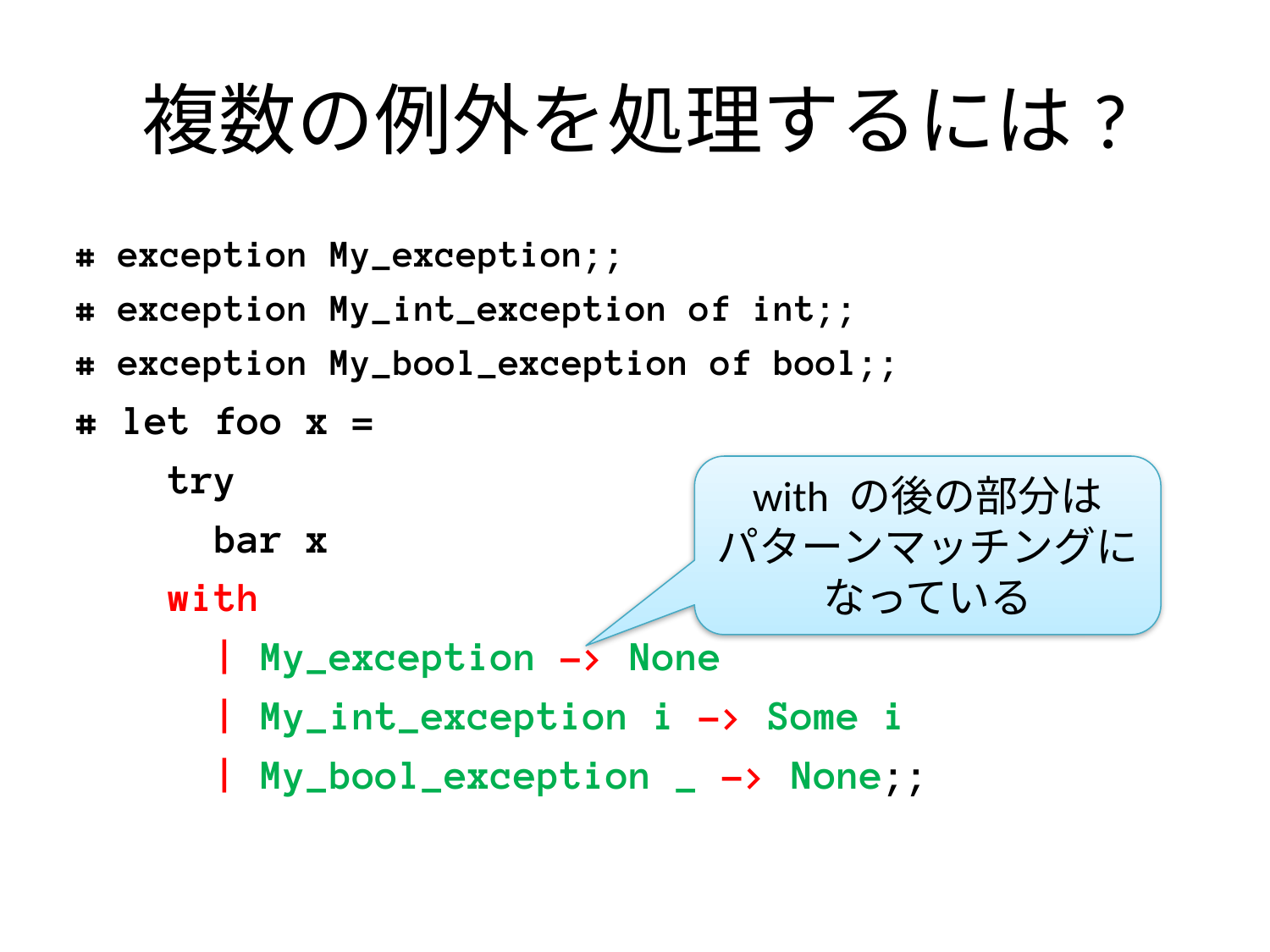

# 複数の例外を処理するには?
# exception My_exception;;
# exception My_int_exception of int;;
# exception My_bool_exception of bool;;
# let foo x =
    try
      bar x
    with
      | My_exception -> None
      | My_int_exception i -> Some i
      | My_bool_exception _ -> None;;
with の後の部分は
パターンマッチングに
なっている